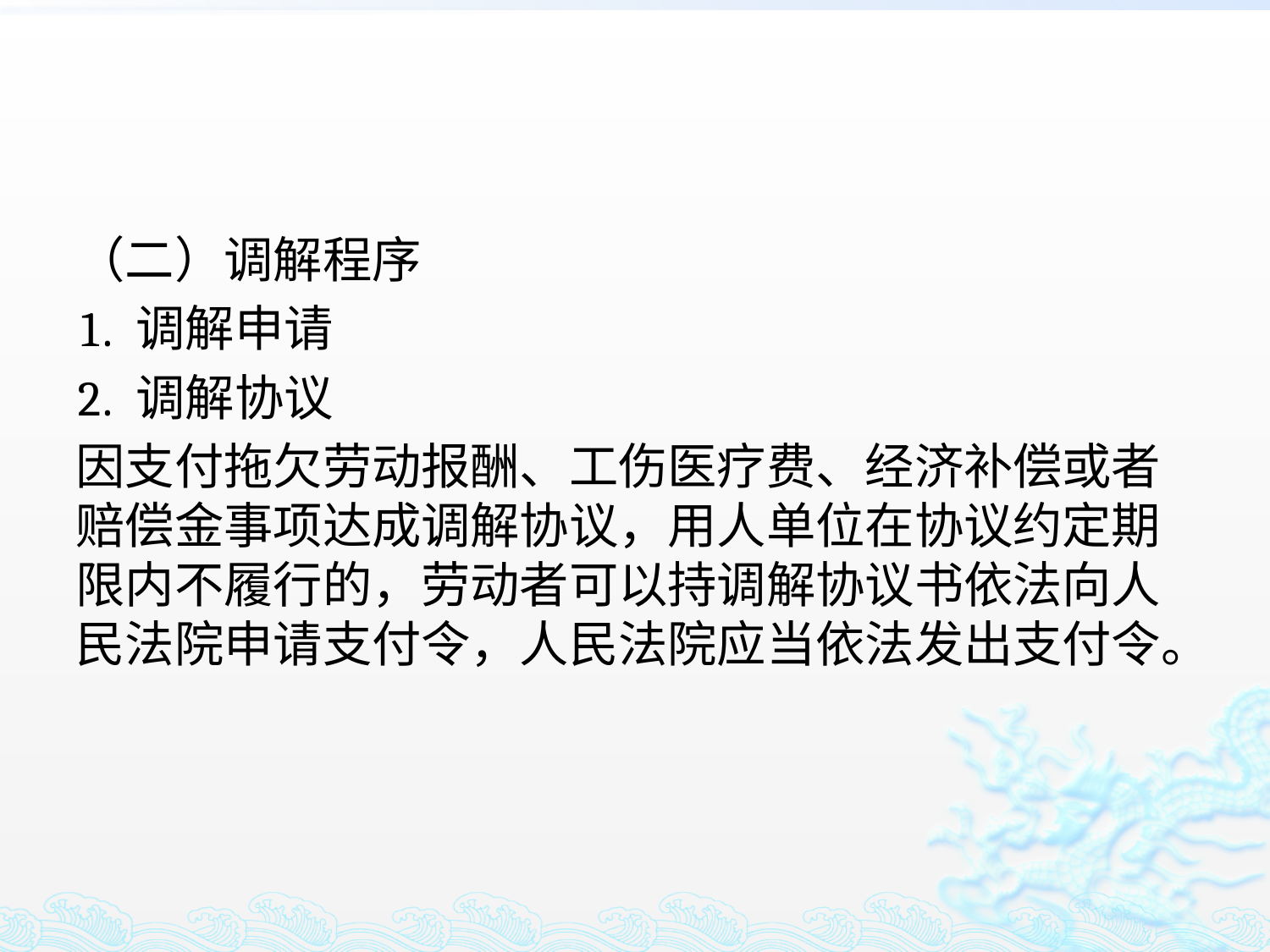

#
（二）调解程序
1. 调解申请
2. 调解协议
因支付拖欠劳动报酬、工伤医疗费、经济补偿或者赔偿金事项达成调解协议，用人单位在协议约定期限内不履行的，劳动者可以持调解协议书依法向人民法院申请支付令，人民法院应当依法发出支付令。